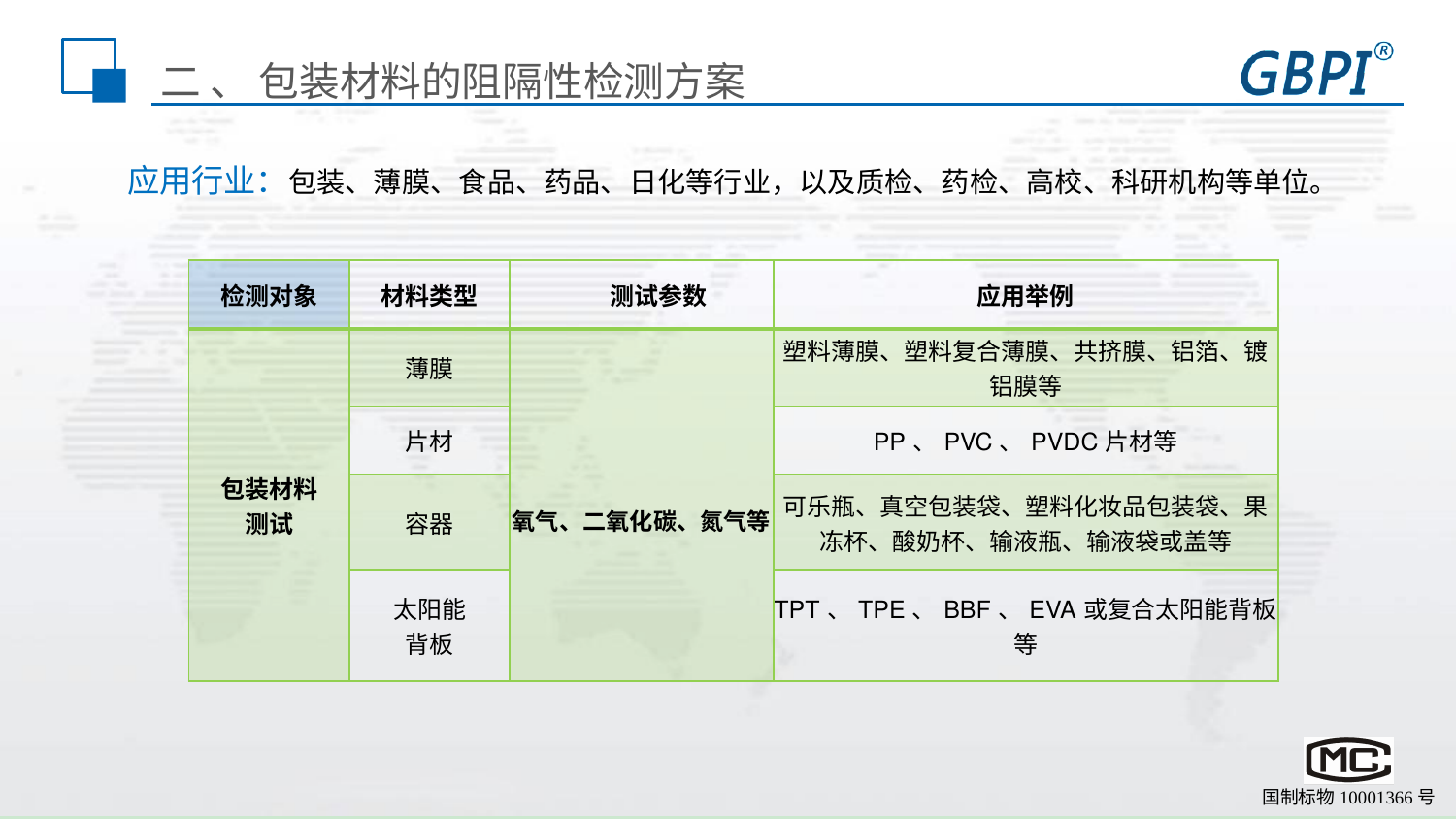

二 、 包装材料的阻隔性检测方案
应用行业：包装、薄膜、食品、药品、日化等行业，以及质检、药检、高校、科研机构等单位。
| 检测对象 | 材料类型 | 测试参数 | 应用举例 |
| --- | --- | --- | --- |
| 包装材料 测试 | 薄膜 | 氧气、二氧化碳、氮气等 | 塑料薄膜、塑料复合薄膜、共挤膜、铝箔、镀铝膜等 |
|  | 片材 |  | PP、PVC、PVDC片材等 |
|  | 容器 |  | 可乐瓶、真空包装袋、塑料化妆品包装袋、果冻杯、酸奶杯、输液瓶、输液袋或盖等 |
|  | 太阳能 背板 |  | TPT、TPE、BBF、EVA或复合太阳能背板等 |